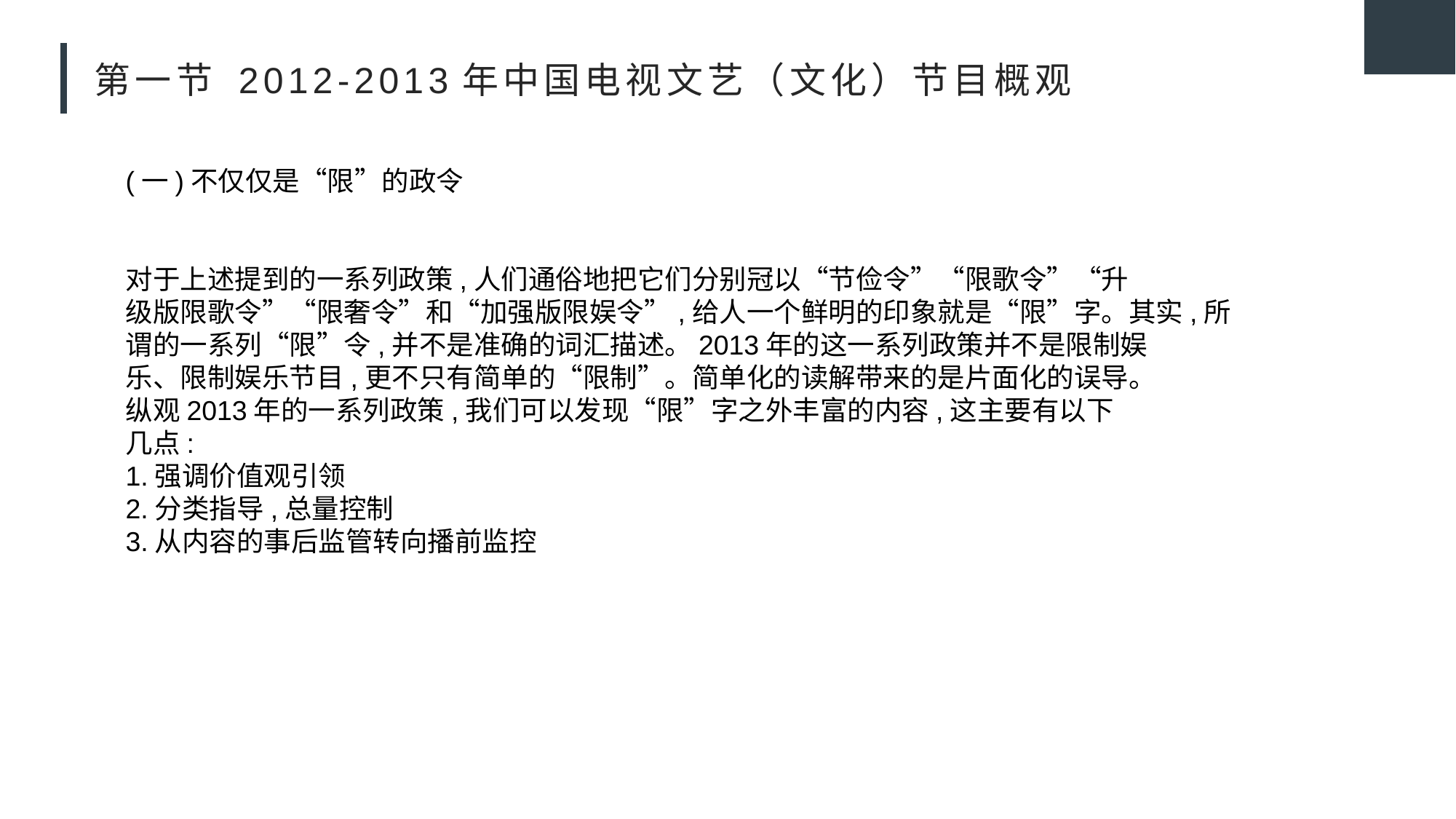

# 第一节 2012-2013年中国电视文艺（文化）节目概观
(一)不仅仅是“限”的政令

对于上述提到的一系列政策,人们通俗地把它们分别冠以“节俭令”“限歌令”“升
级版限歌令”“限奢令”和“加强版限娱令”,给人一个鲜明的印象就是“限”字。其实,所
谓的一系列“限”令,并不是准确的词汇描述。2013年的这一系列政策并不是限制娱
乐、限制娱乐节目,更不只有简单的“限制”。简单化的读解带来的是片面化的误导。
纵观2013年的一系列政策,我们可以发现“限”字之外丰富的内容,这主要有以下
几点:
1.强调价值观引领
2.分类指导,总量控制
3.从内容的事后监管转向播前监控